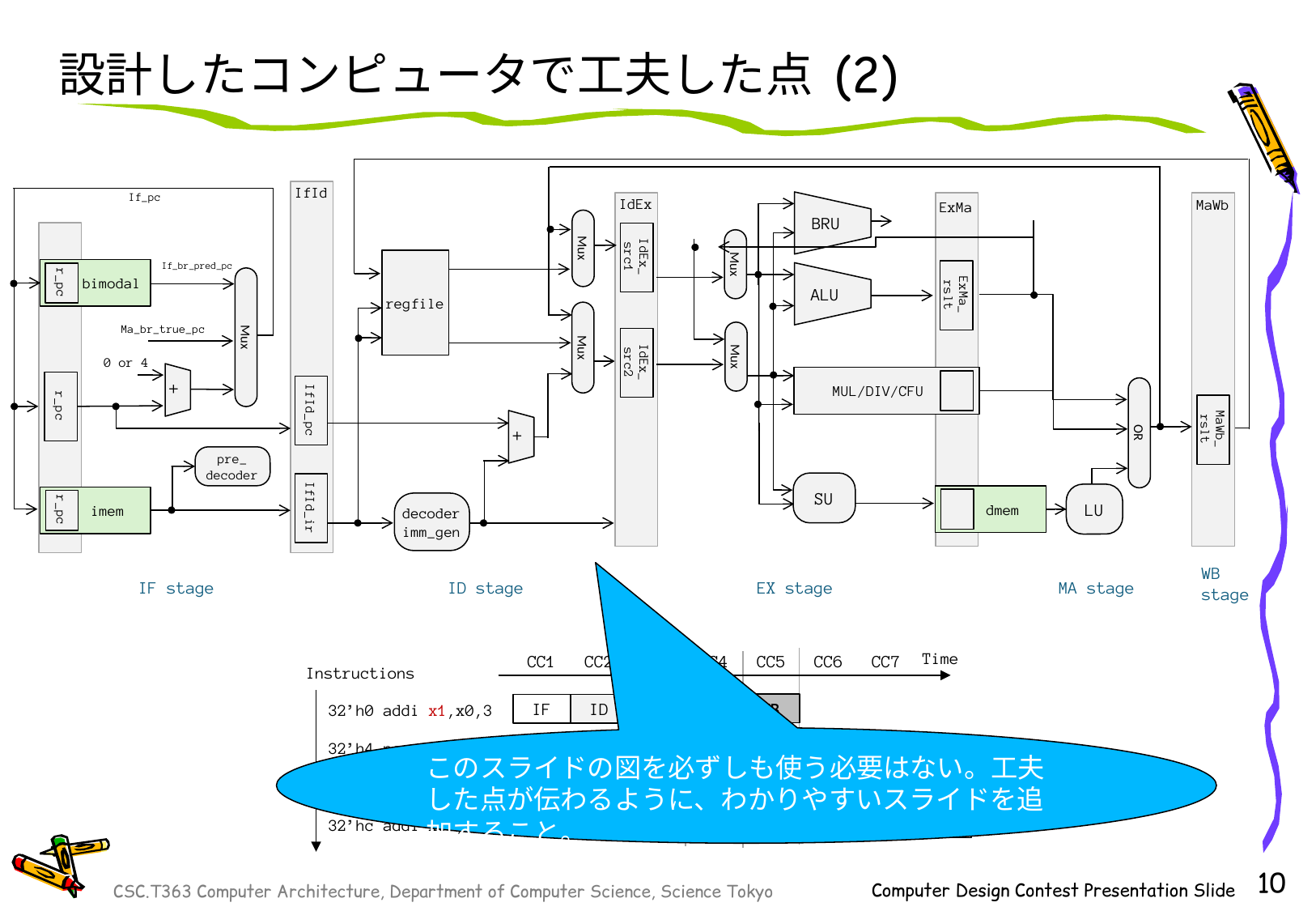

# 設計したコンピュータで工夫した点 (2)

IfId

If_pc

IdEx
MaWb
ExMa
BRU
Mux

Mux
IdEx_
src1

regfile
If_br_pred_pc

    bimodal

r_pc
Mux

ALU
ExMa_
rslt

Mux

Ma_br_true_pc
Mux

IdEx_
src2
0 or 4
MUL/DIV/CFU

r_pc

IfId_pc
+
OR

MaWb_
rslt

+
pre_
decoder
SU

IfId_ir
LU
   dmem
   imem

r_pc
decoder
imm_gen

WB
stage
ID stage
EX stage
MA stage
IF stage
Time
CC1
CC2
CC3
CC4
CC5
CC6
CC7
Instructions
WB
MA
32’h0 addi x1,x0,3
IF
ID
EX

このスライドの図を必ずしも使う必要はない。工夫した点が伝わるように、わかりやすいスライドを追加すること。
WB
MA
32’h4 nop
IF
ID
EX

WB
MA
32’h8 nop
IF
ID
EX
WB
MA
32’hc addi x30,x10,0
IF
ID
EX
10